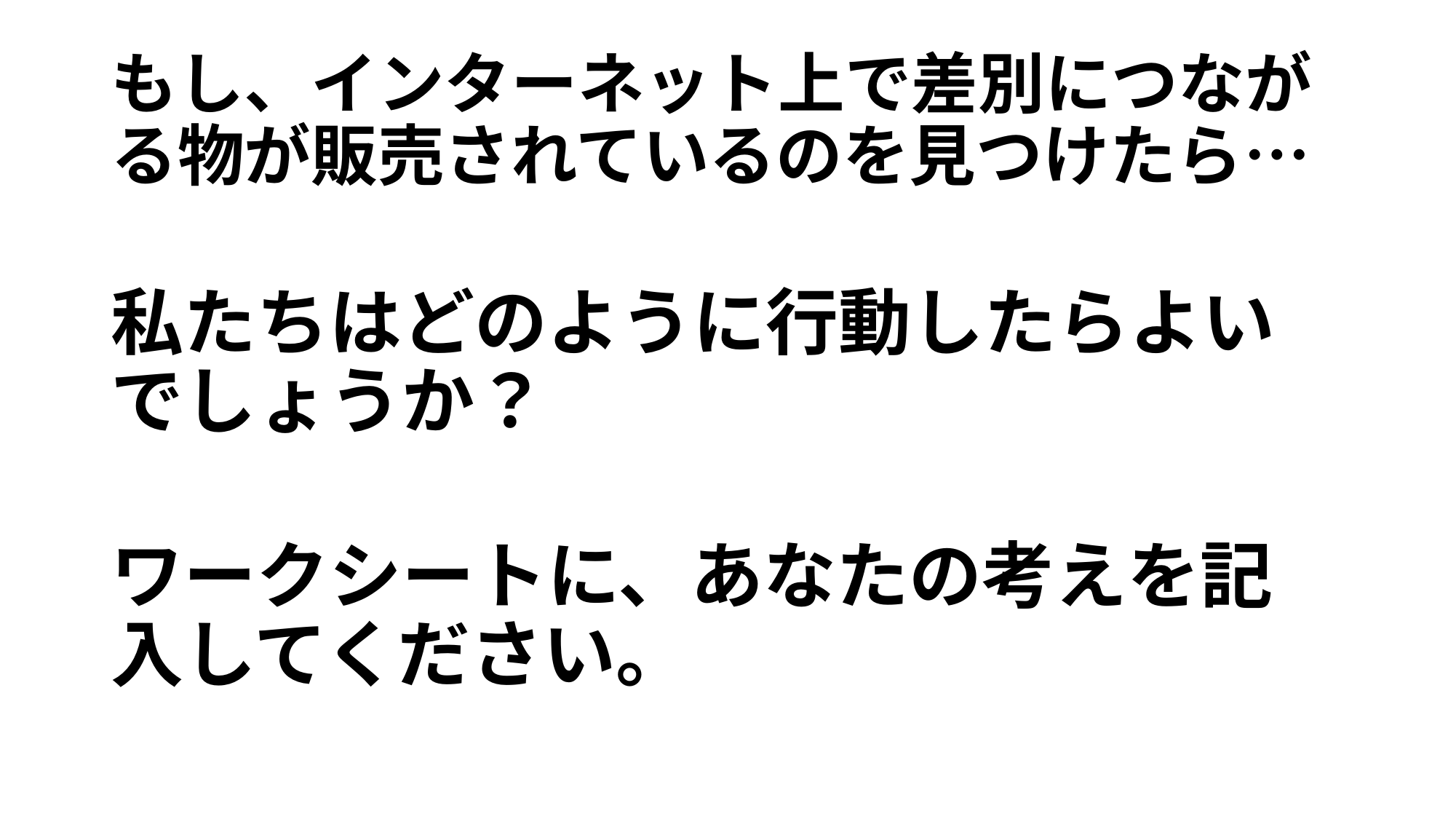

# もし、インターネット上で差別につながる物が販売されているのを見つけたら…
私たちはどのように行動したらよいでしょうか？

ワークシートに、あなたの考えを記入してください。